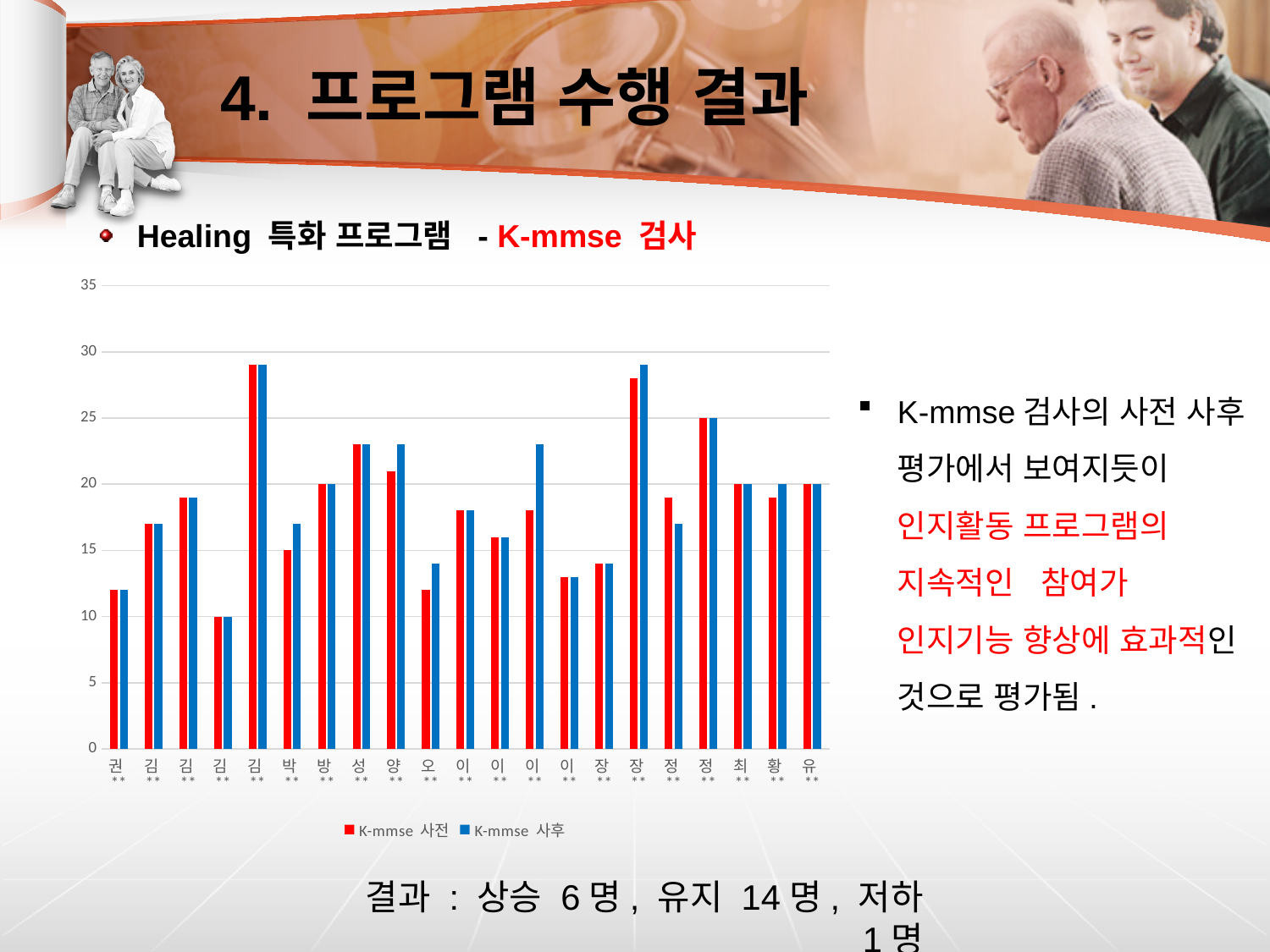

# 4. 프로그램 수행 결과
Healing 특화 프로그램  - K-mmse 검사

### Chart

| Category | K-mmse 사전 | K-mmse 사후 |
|---|---|---|
| 권** | 12.0 | 12.0 |
| 김** | 17.0 | 17.0 |
| 김** | 19.0 | 19.0 |
| 김** | 10.0 | 10.0 |
| 김** | 29.0 | 29.0 |
| 박** | 15.0 | 17.0 |
| 방** | 20.0 | 20.0 |
| 성** | 23.0 | 23.0 |
| 양** | 21.0 | 23.0 |
| 오** | 12.0 | 14.0 |
| 이** | 18.0 | 18.0 |
| 이** | 16.0 | 16.0 |
| 이** | 18.0 | 23.0 |
| 이** | 13.0 | 13.0 |
| 장** | 14.0 | 14.0 |
| 장** | 28.0 | 29.0 |
| 정** | 19.0 | 17.0 |
| 정** | 25.0 | 25.0 |
| 최** | 20.0 | 20.0 |
| 황** | 19.0 | 20.0 |
| 유** | 20.0 | 20.0 |
K-mmse검사의 사전 사후 평가에서 보여지듯이 인지활동 프로그램의 지속적인   참여가 인지기능 향상에 효과적인 것으로 평가됨.
결과 : 상승 6명, 유지 14명, 저하 1명